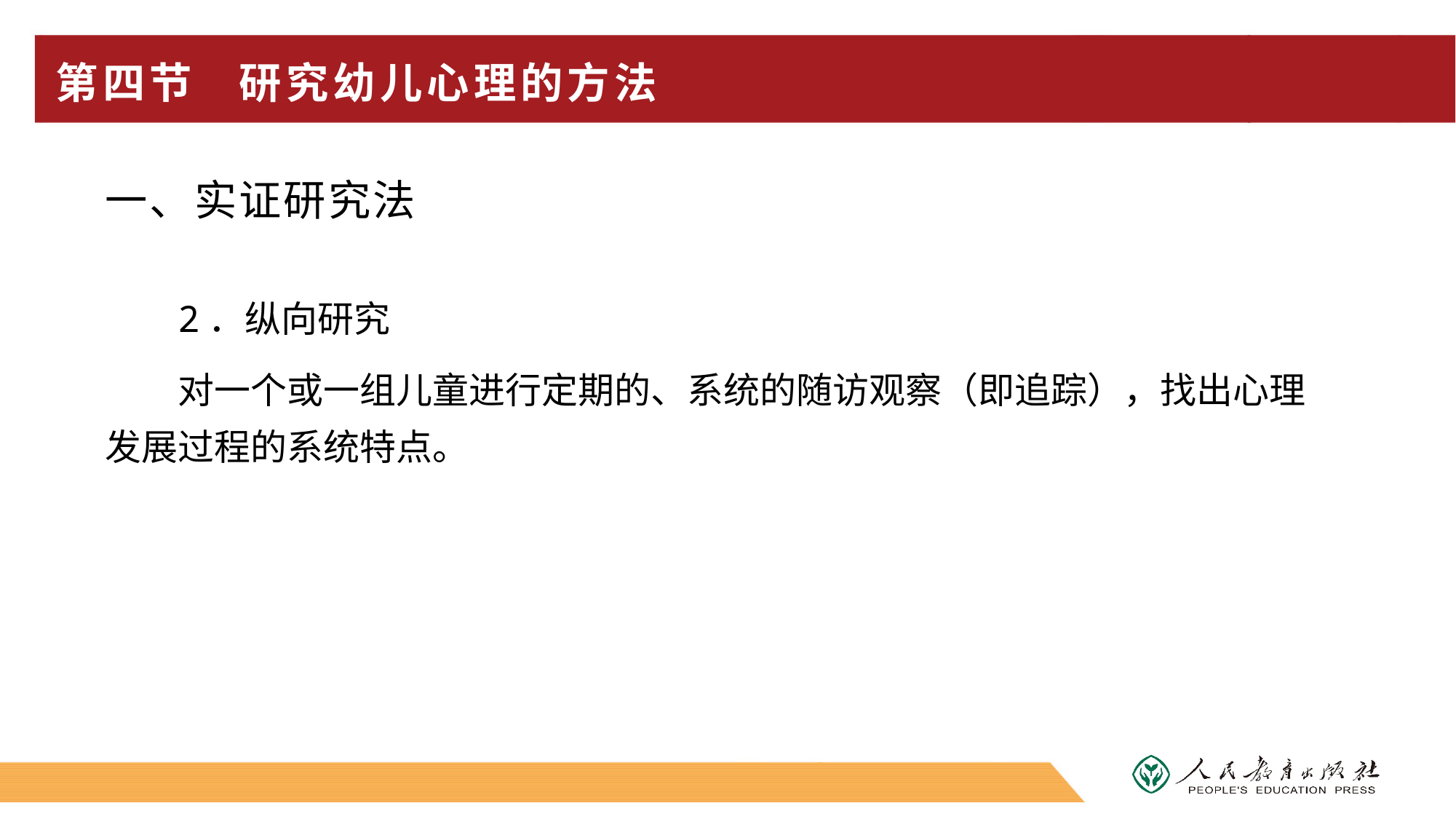

# 第四节   研究幼儿心理的方法
一、实证研究法
2．纵向研究
对一个或一组儿童进行定期的、系统的随访观察（即追踪），找出心理发展过程的系统特点。